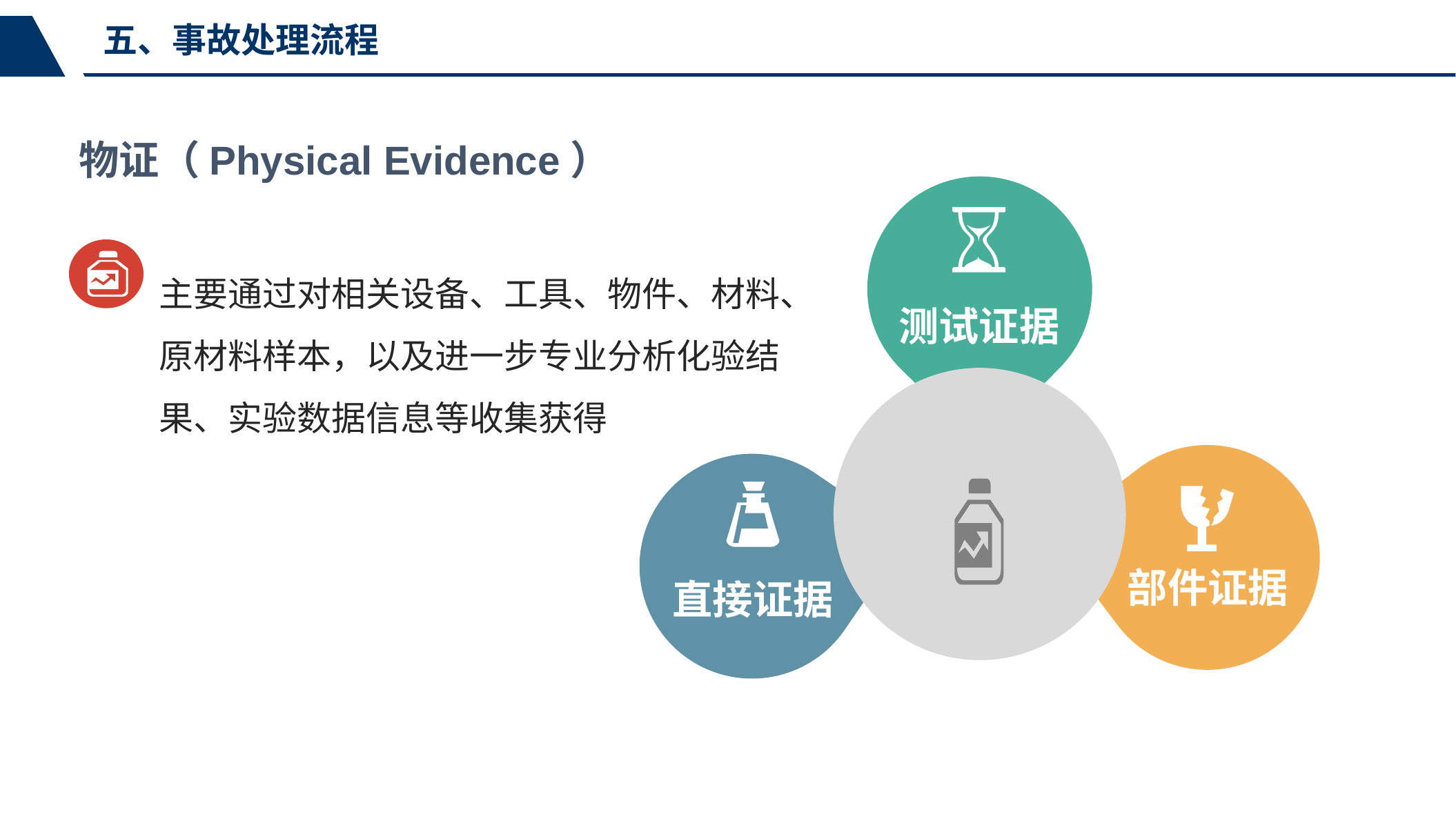

五、事故处理流程

物证（Physical Evidence）

主要通过对相关设备、工具、物件、材料、原材料样本，以及进一步专业分析化验结果、实验数据信息等收集获得

测试证据

部件证据

直接证据